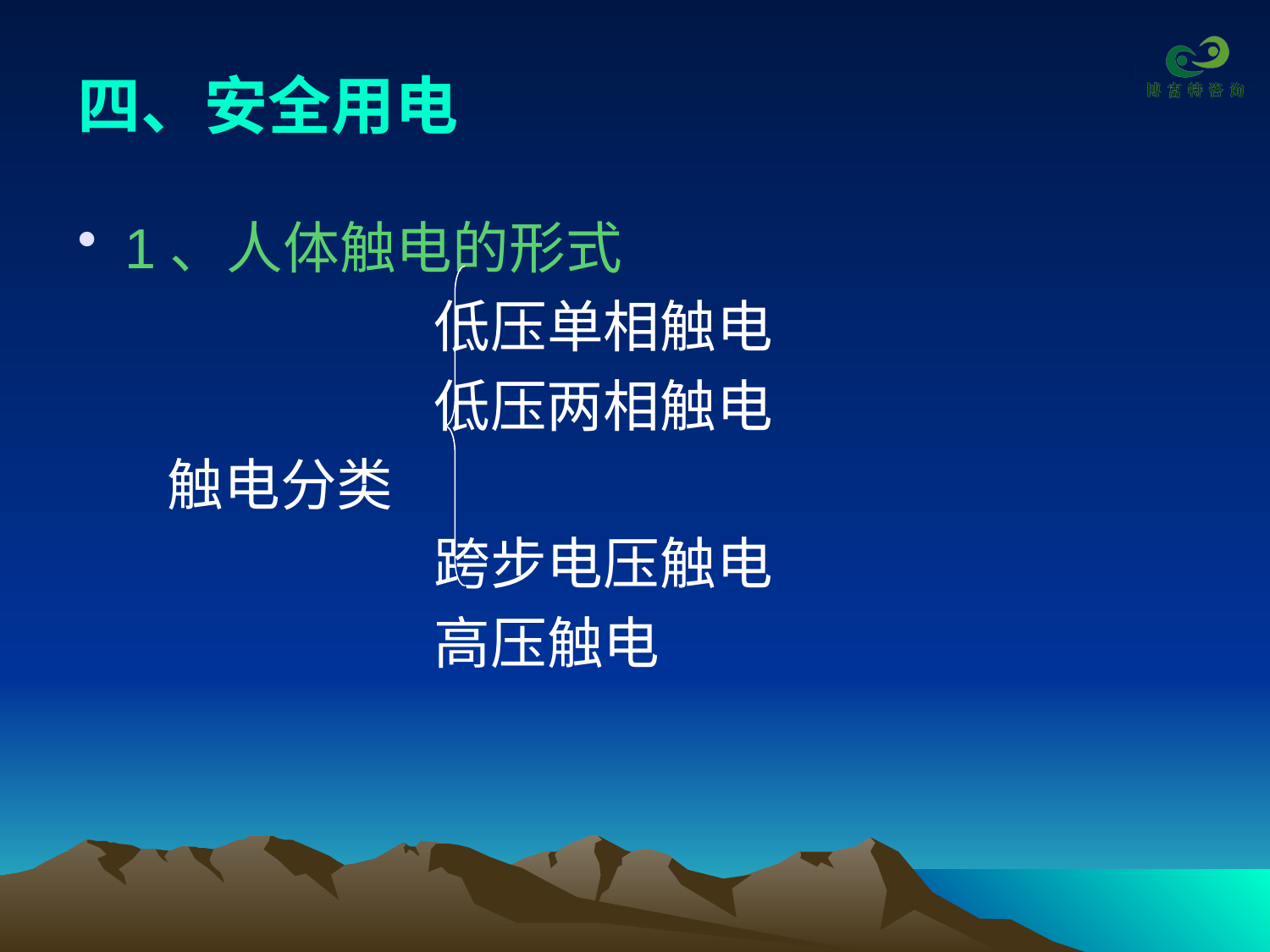

# 四、安全用电
1、人体触电的形式
                           低压单相触电
                           低压两相触电
      触电分类
                           跨步电压触电
                           高压触电